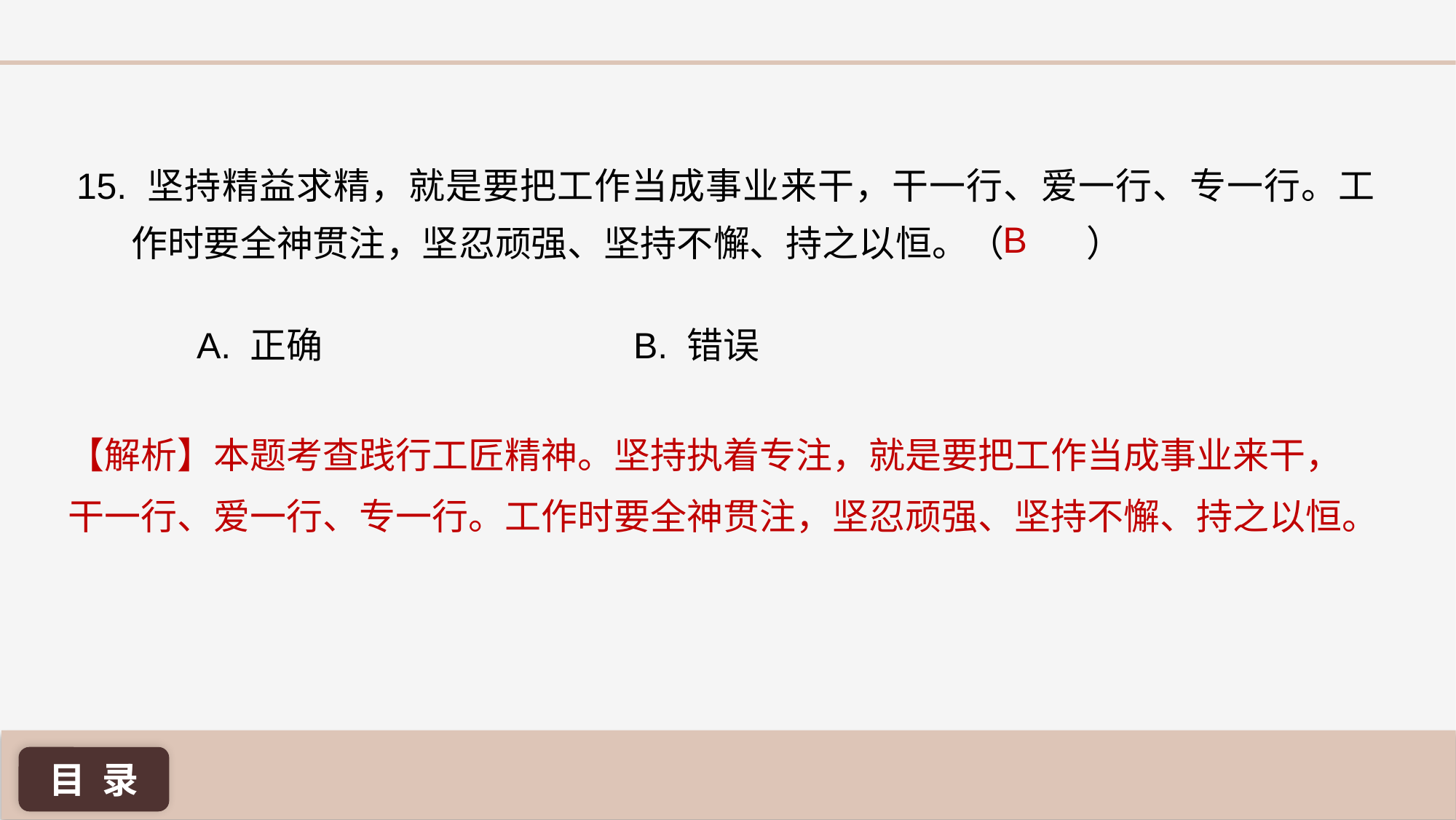

15. 坚持精益求精，就是要把工作当成事业来干，干一行、爱一行、专一行。工作时要全神贯注，坚忍顽强、坚持不懈、持之以恒。（          ）
B
A. 正确 			B. 错误
【解析】本题考查践行工匠精神。坚持执着专注，就是要把工作当成事业来干，干一行、爱一行、专一行。工作时要全神贯注，坚忍顽强、坚持不懈、持之以恒。